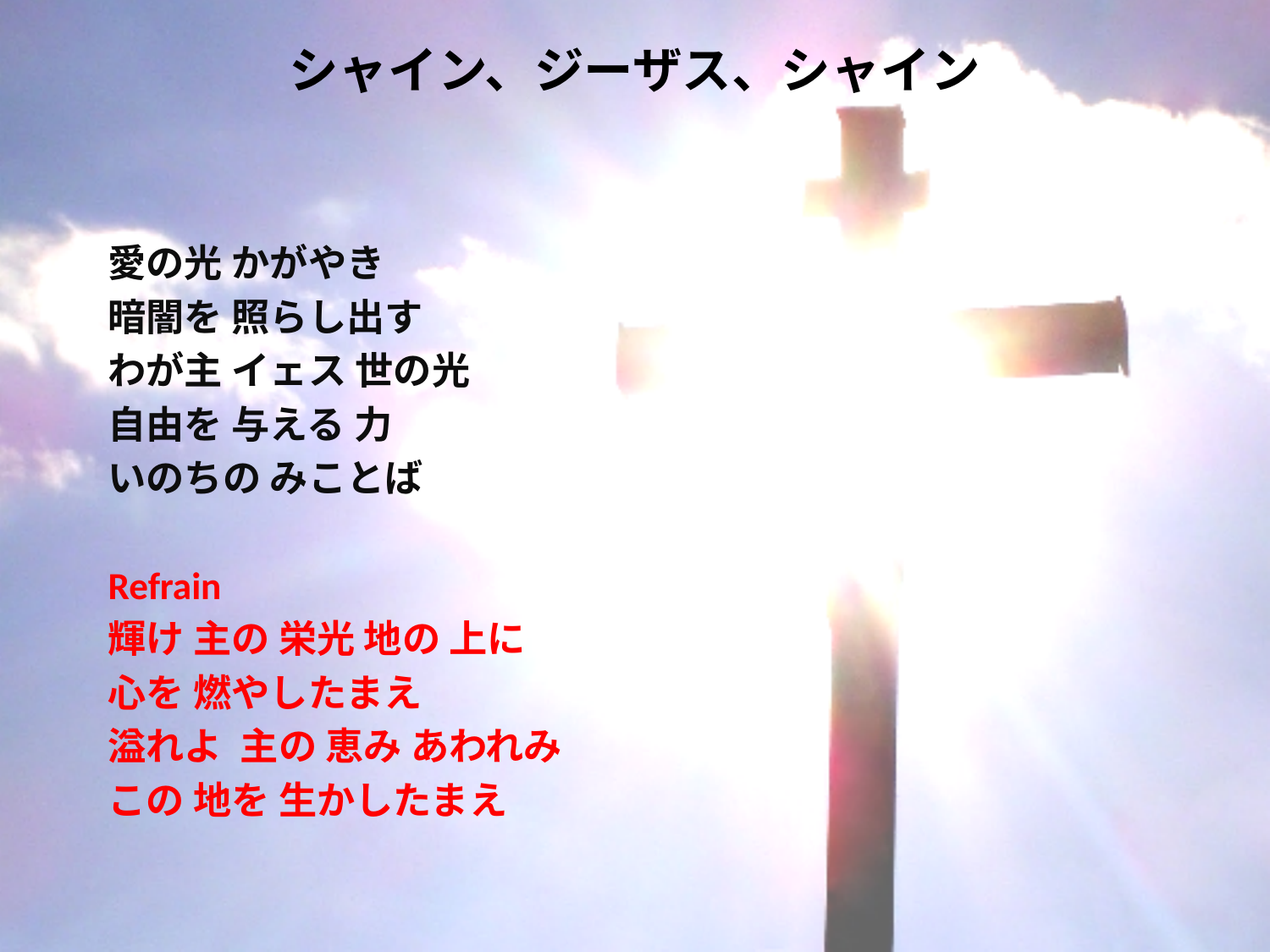

# シャイン、ジーザス、シャイン
愛の光 かがやき
暗闇を 照らし出す
わが主 イェス 世の光
自由を 与える 力
いのちの みことば

Refrain
輝け 主の 栄光 地の 上に
心を 燃やしたまえ
溢れよ  主の 恵み あわれみ
この 地を 生かしたまえ